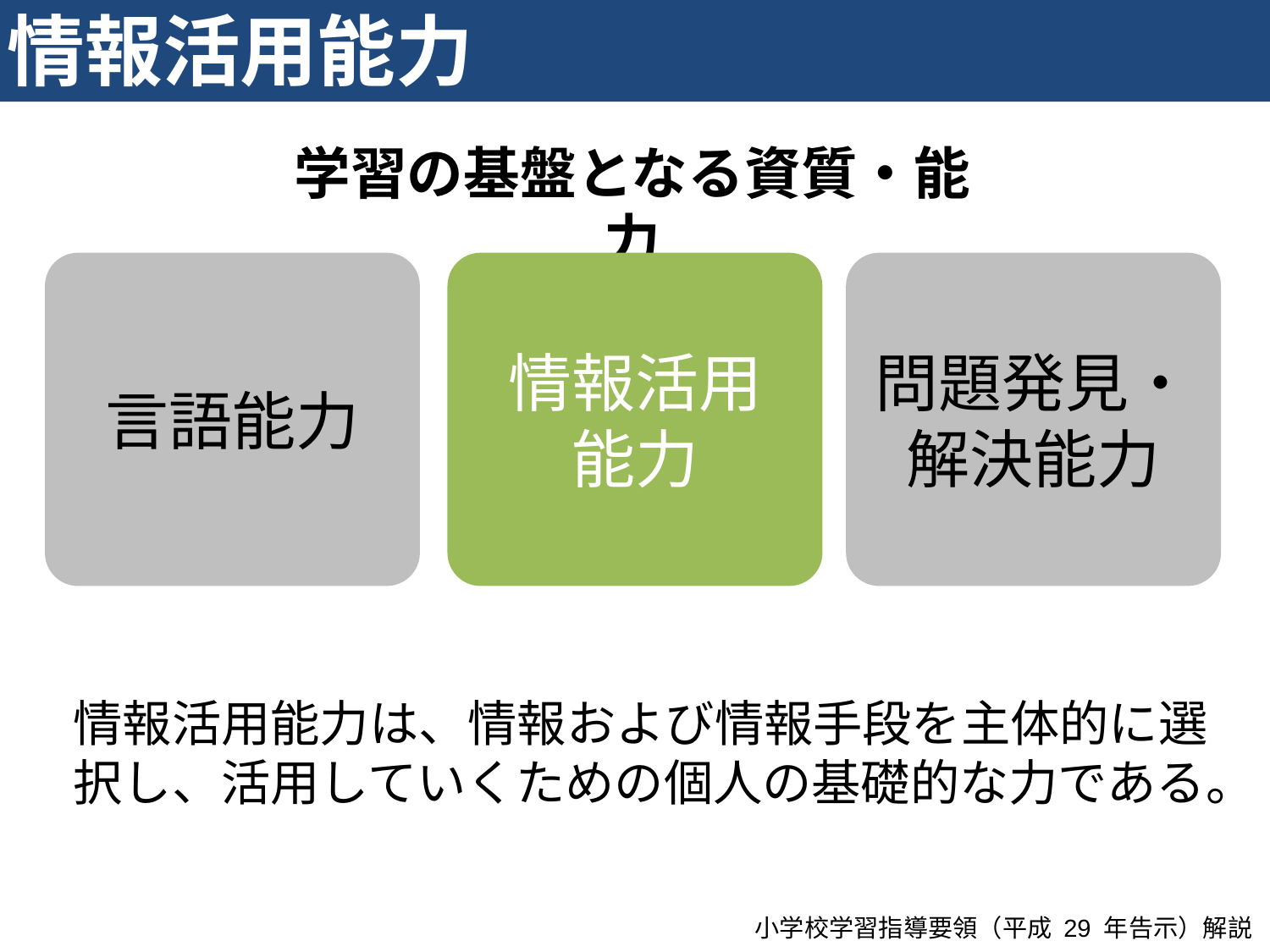

情報活用能力
学習の基盤となる資質・能力
言語能力
情報活用
能力
問題発見・解決能力
情報活用能力は、情報および情報手段を主体的に選択し、活用していくための個人の基礎的な力である。
小学校学習指導要領（平成 29 年告示）解説